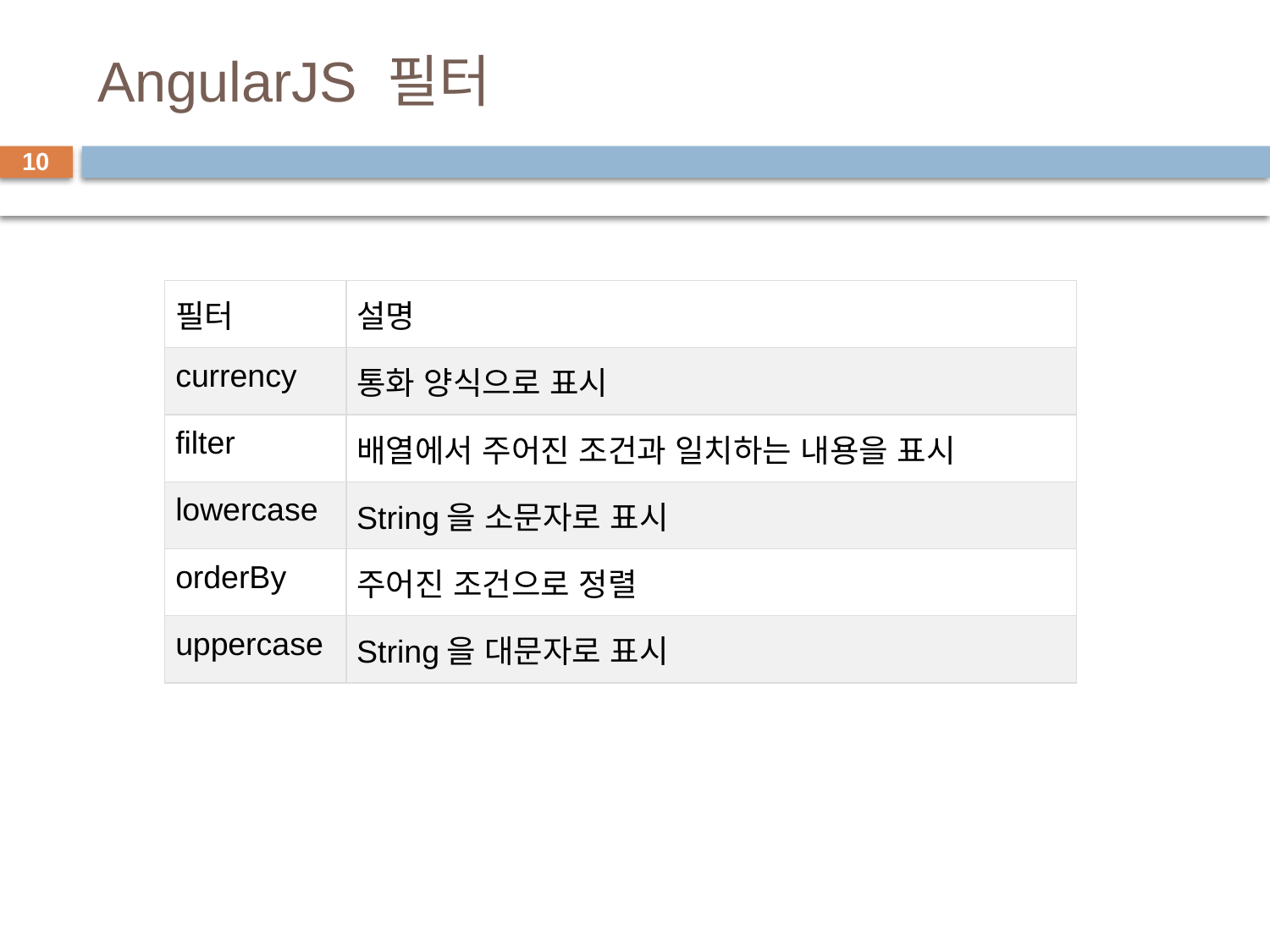

# AngularJS 필터
10
| 필터 | 설명 |
| --- | --- |
| currency | 통화 양식으로 표시 |
| filter | 배열에서 주어진 조건과 일치하는 내용을 표시 |
| lowercase | String을 소문자로 표시 |
| orderBy | 주어진 조건으로 정렬 |
| uppercase | String을 대문자로 표시 |